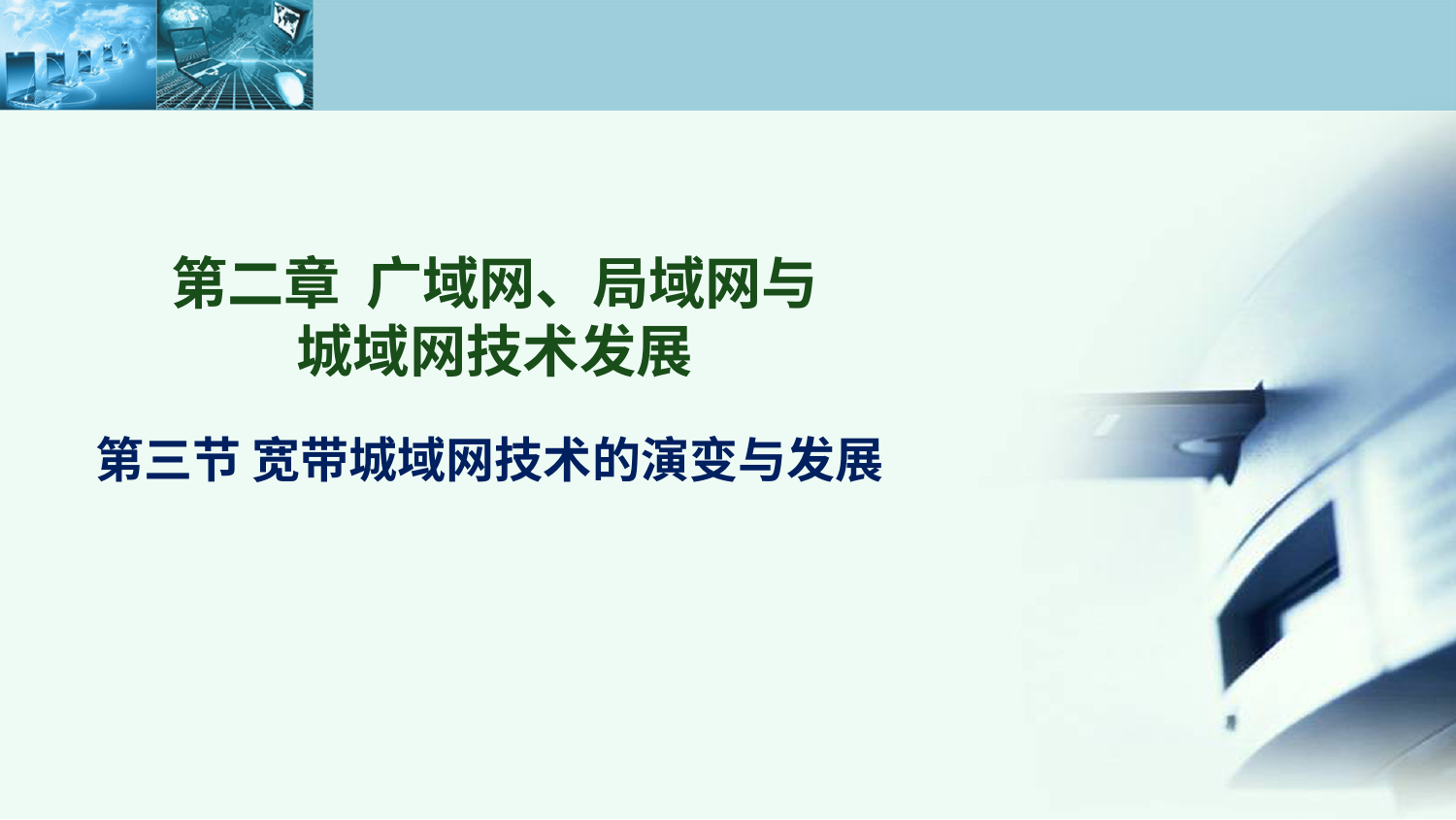

第二章  广域网、局域网与
城域网技术发展

第三节 宽带城域网技术的演变与发展